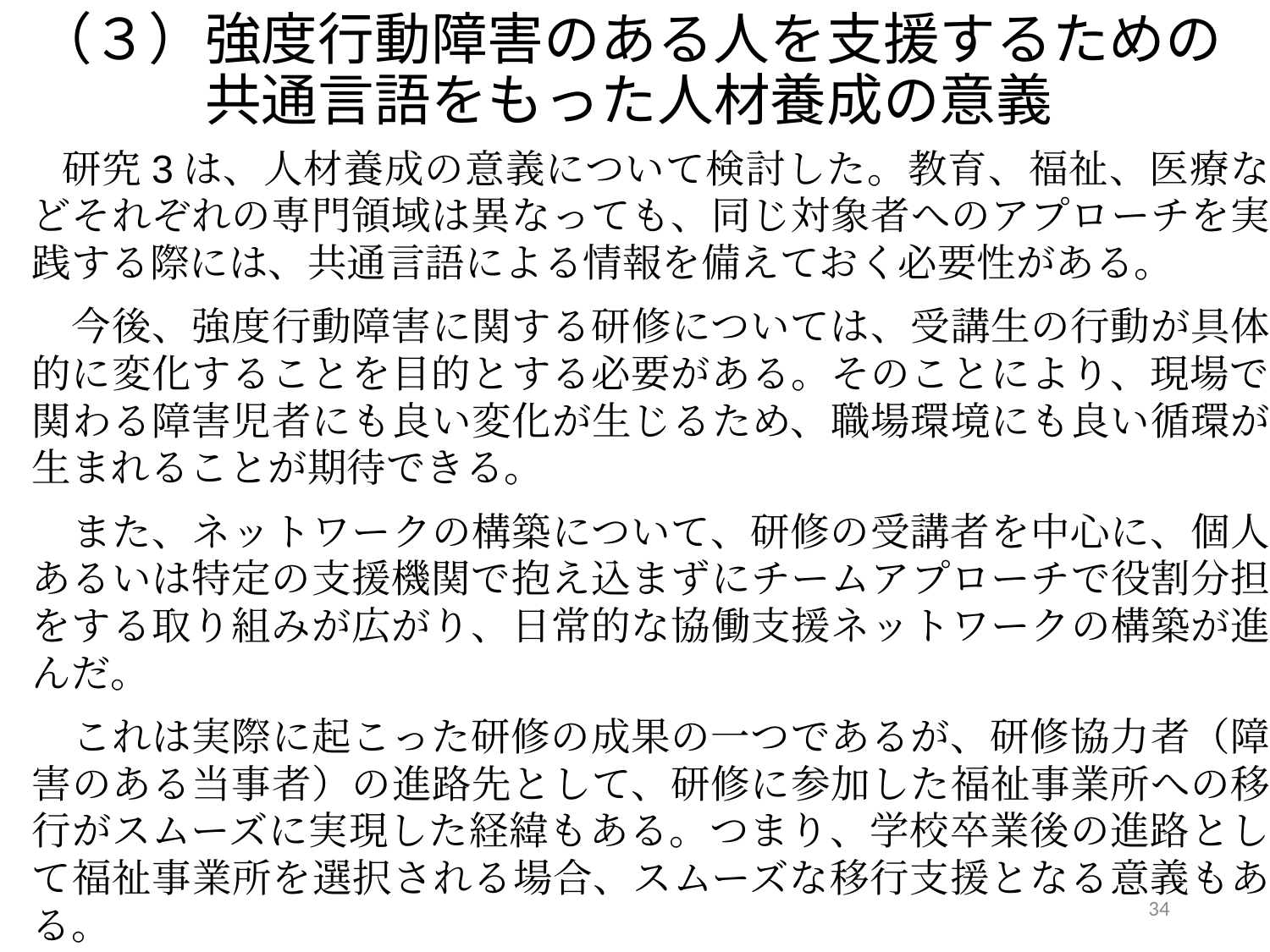

# （３）強度行動障害のある人を支援するための 　　　共通言語をもった人材養成の意義
　研究3は、人材養成の意義について検討した。教育、福祉、医療などそれぞれの専門領域は異なっても、同じ対象者へのアプローチを実践する際には、共通言語による情報を備えておく必要性がある。
　今後、強度行動障害に関する研修については、受講生の行動が具体的に変化することを目的とする必要がある。そのことにより、現場で関わる障害児者にも良い変化が生じるため、職場環境にも良い循環が生まれることが期待できる。
　また、ネットワークの構築について、研修の受講者を中心に、個人あるいは特定の支援機関で抱え込まずにチームアプローチで役割分担をする取り組みが広がり、日常的な協働支援ネットワークの構築が進んだ。
　これは実際に起こった研修の成果の一つであるが、研修協力者（障害のある当事者）の進路先として、研修に参加した福祉事業所への移行がスムーズに実現した経緯もある。つまり、学校卒業後の進路として福祉事業所を選択される場合、スムーズな移行支援となる意義もある。
34